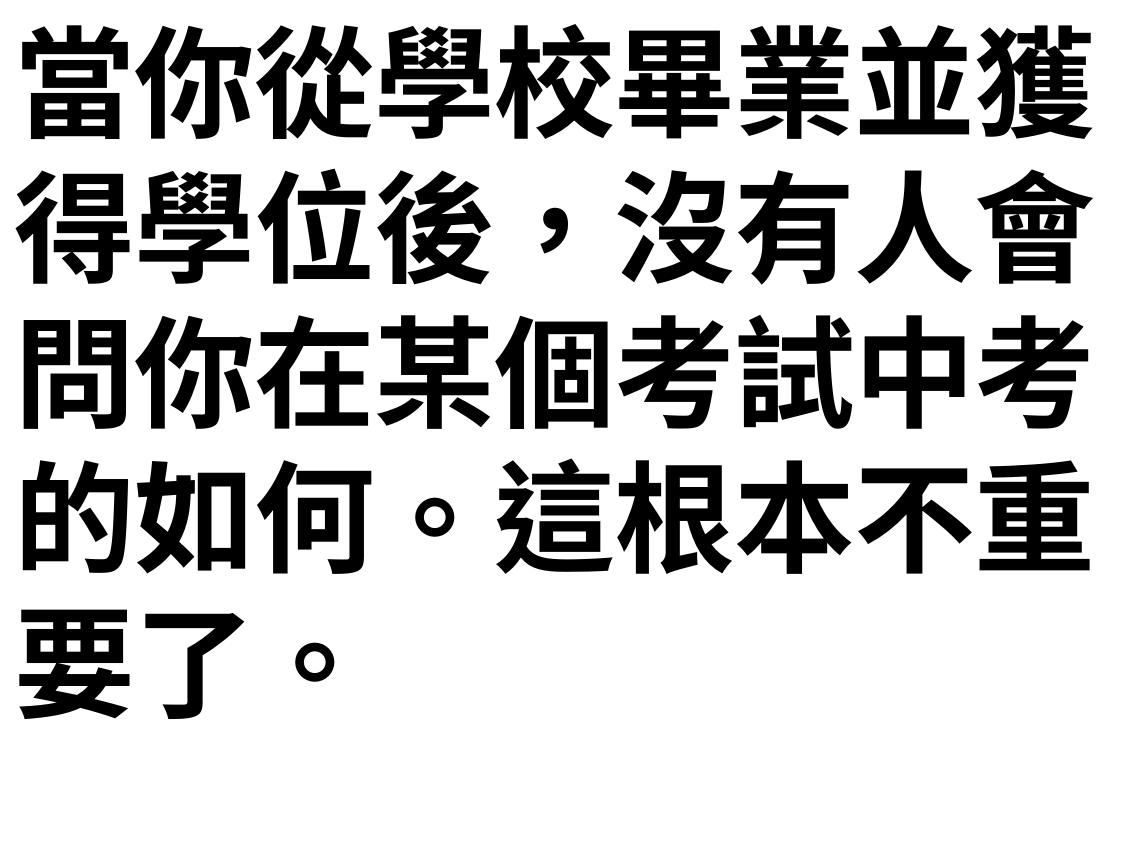

當你從學校畢業並獲得學位後，沒有人會問你在某個考試中考的如何。這根本不重要了。